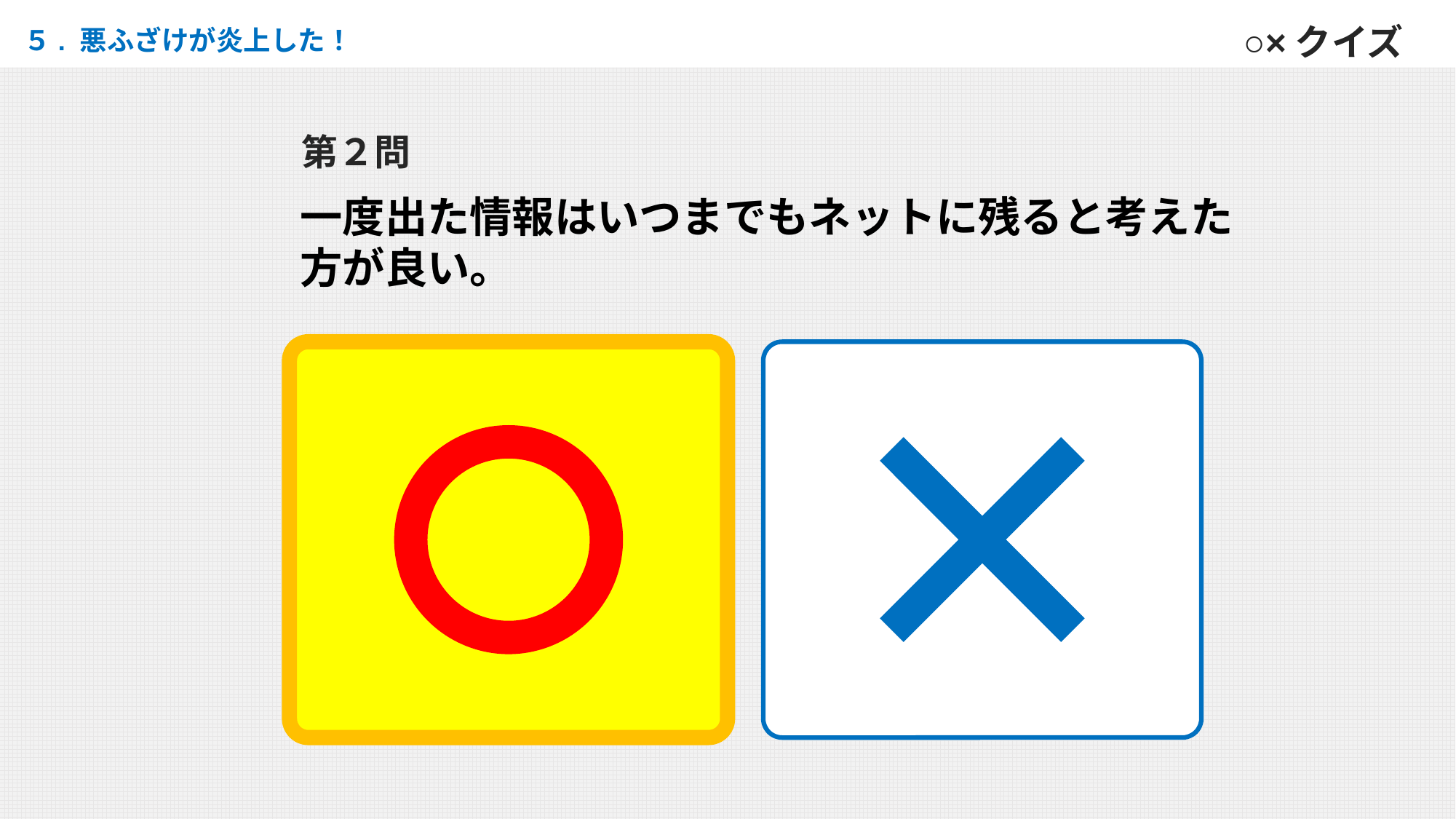

○×クイズ
５. 悪ふざけが炎上した！
第２問
一度出た情報はいつまでもネットに残ると考えた方が良い。